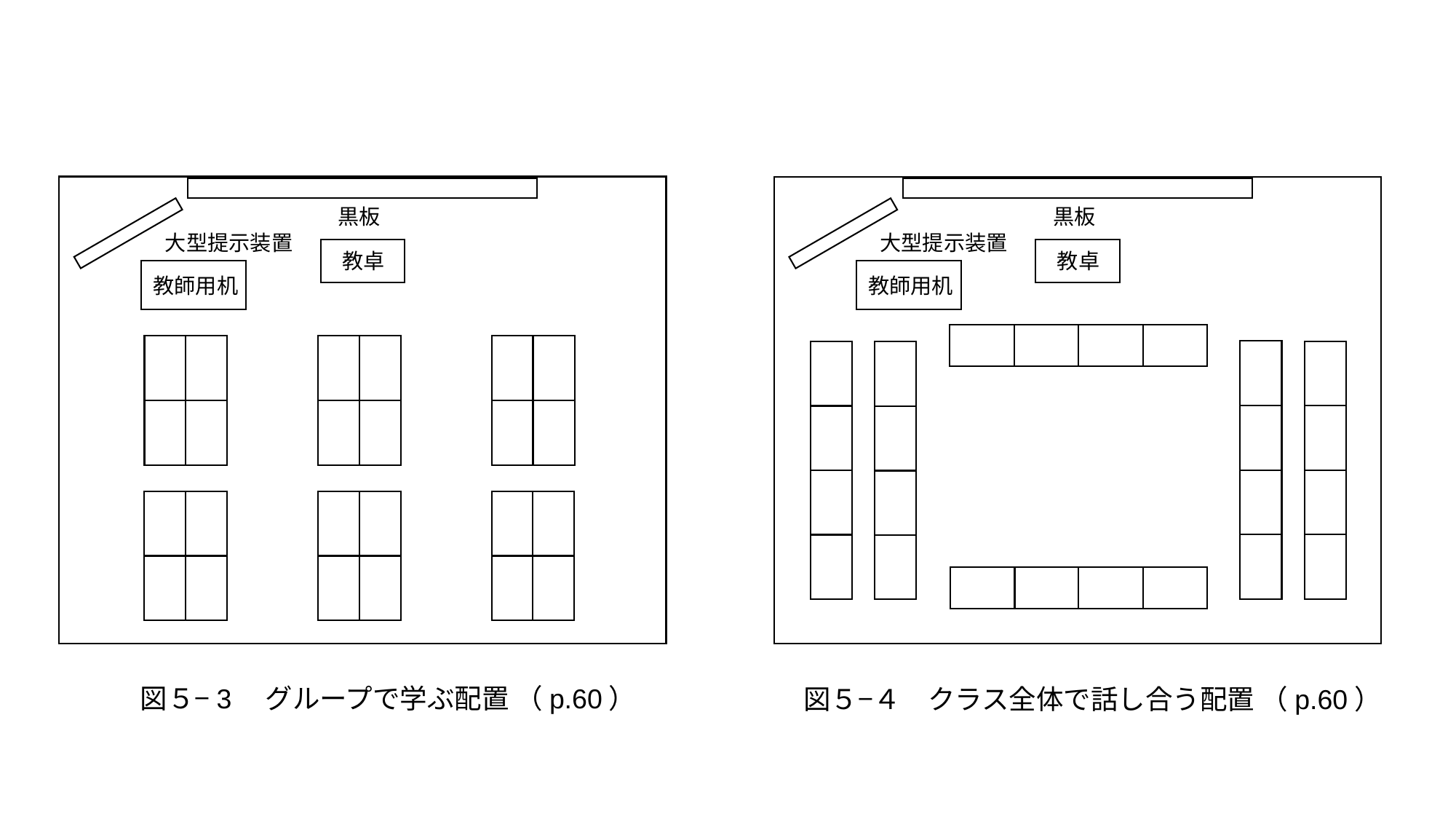

黒板
黒板
大型提示装置
大型提示装置

教卓
教卓

教師用机
教師用机

図５−3　グループで学ぶ配置 （p.60）
図５−４　クラス全体で話し合う配置 （p.60）